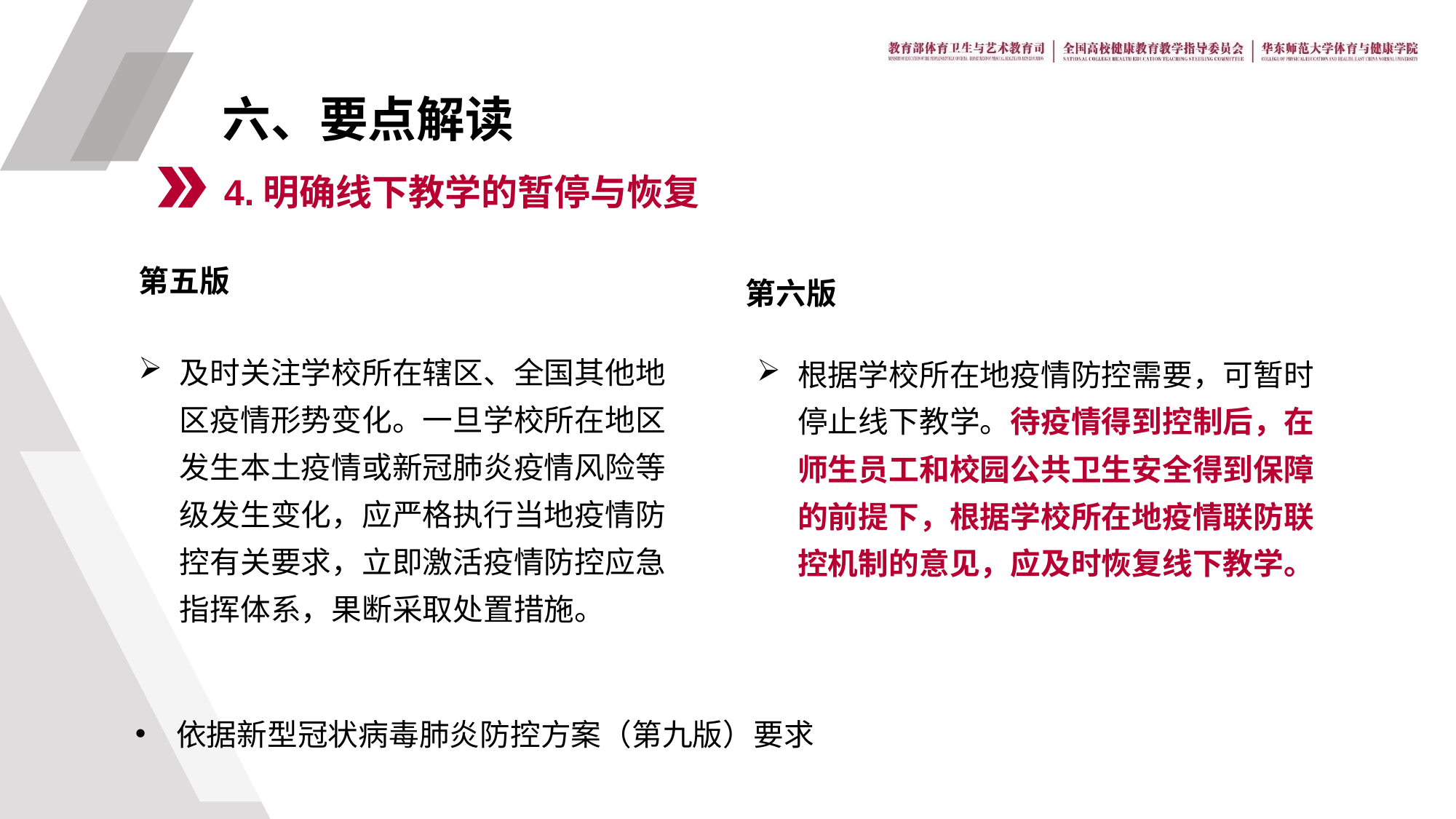

六、要点解读
4.明确线下教学的暂停与恢复

第五版
第六版
及时关注学校所在辖区、全国其他地区疫情形势变化。一旦学校所在地区发生本土疫情或新冠肺炎疫情风险等级发生变化，应严格执行当地疫情防控有关要求，立即激活疫情防控应急指挥体系，果断采取处置措施。

根据学校所在地疫情防控需要，可暂时停止线下教学。待疫情得到控制后，在师生员工和校园公共卫生安全得到保障的前提下，根据学校所在地疫情联防联控机制的意见，应及时恢复线下教学。

依据新型冠状病毒肺炎防控方案（第九版）要求